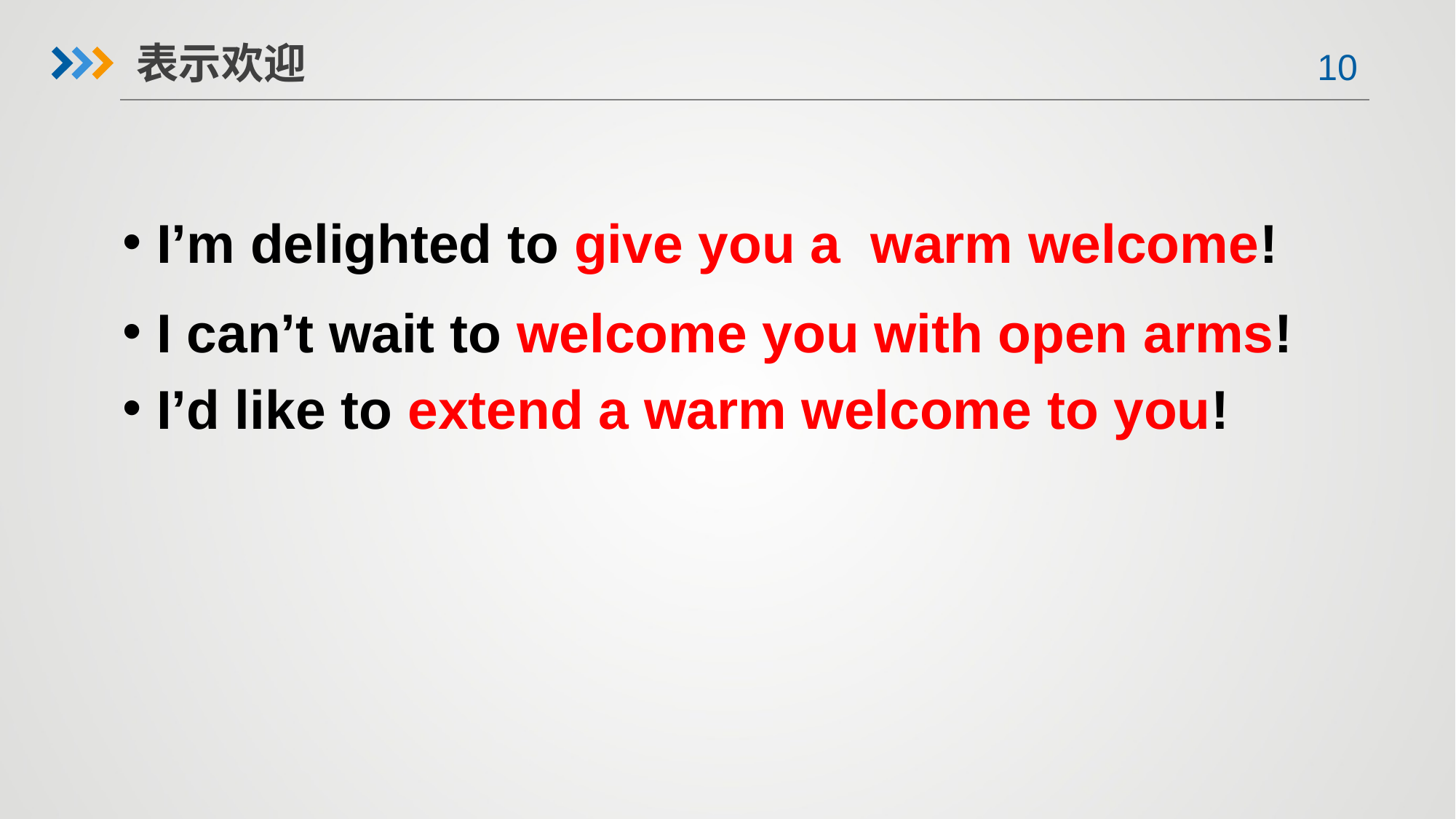

表示欢迎
I’m delighted to give you a  warm welcome!
I can’t wait to welcome you with open arms!
I’d like to extend a warm welcome to you!